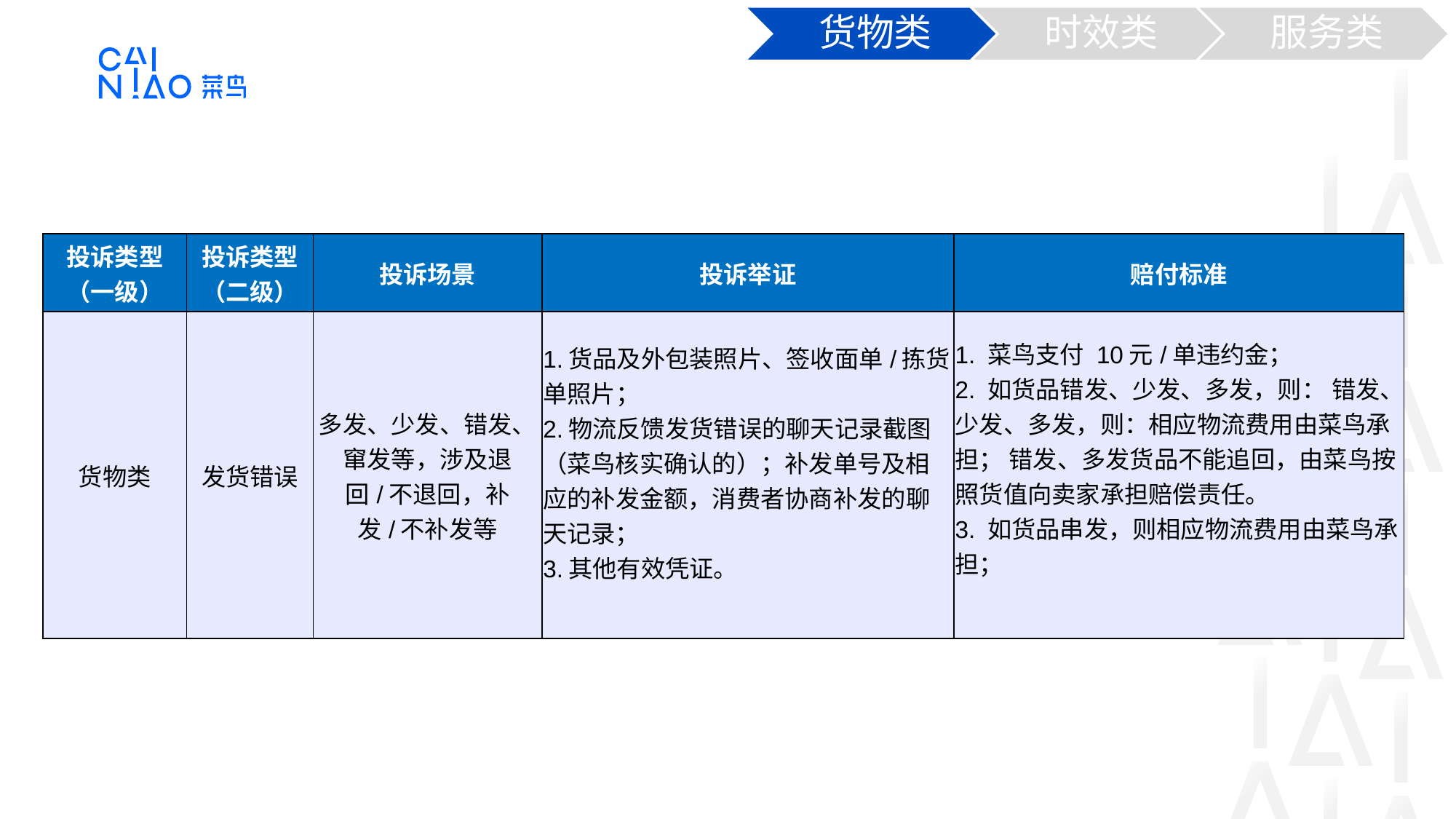

货物类
时效类
服务类
| 投诉类型（一级） | 投诉类型（二级） | 投诉场景 | 投诉举证 | 赔付标准 |
| --- | --- | --- | --- | --- |
| 货物类 | 发货错误 | 多发、少发、错发、窜发等，涉及退回/不退回，补发/不补发等 | 1.货品及外包装照片、签收面单/拣货单照片； 2.物流反馈发货错误的聊天记录截图（菜鸟核实确认的）；补发单号及相应的补发金额，消费者协商补发的聊天记录； 3.其他有效凭证。 | 1. 菜鸟支付 10元/单违约金； 2. 如货品错发、少发、多发，则： 错发、少发、多发，则：相应物流费用由菜鸟承担； 错发、多发货品不能追回，由菜鸟按照货值向卖家承担赔偿责任。 3. 如货品串发，则相应物流费用由菜鸟承担； |